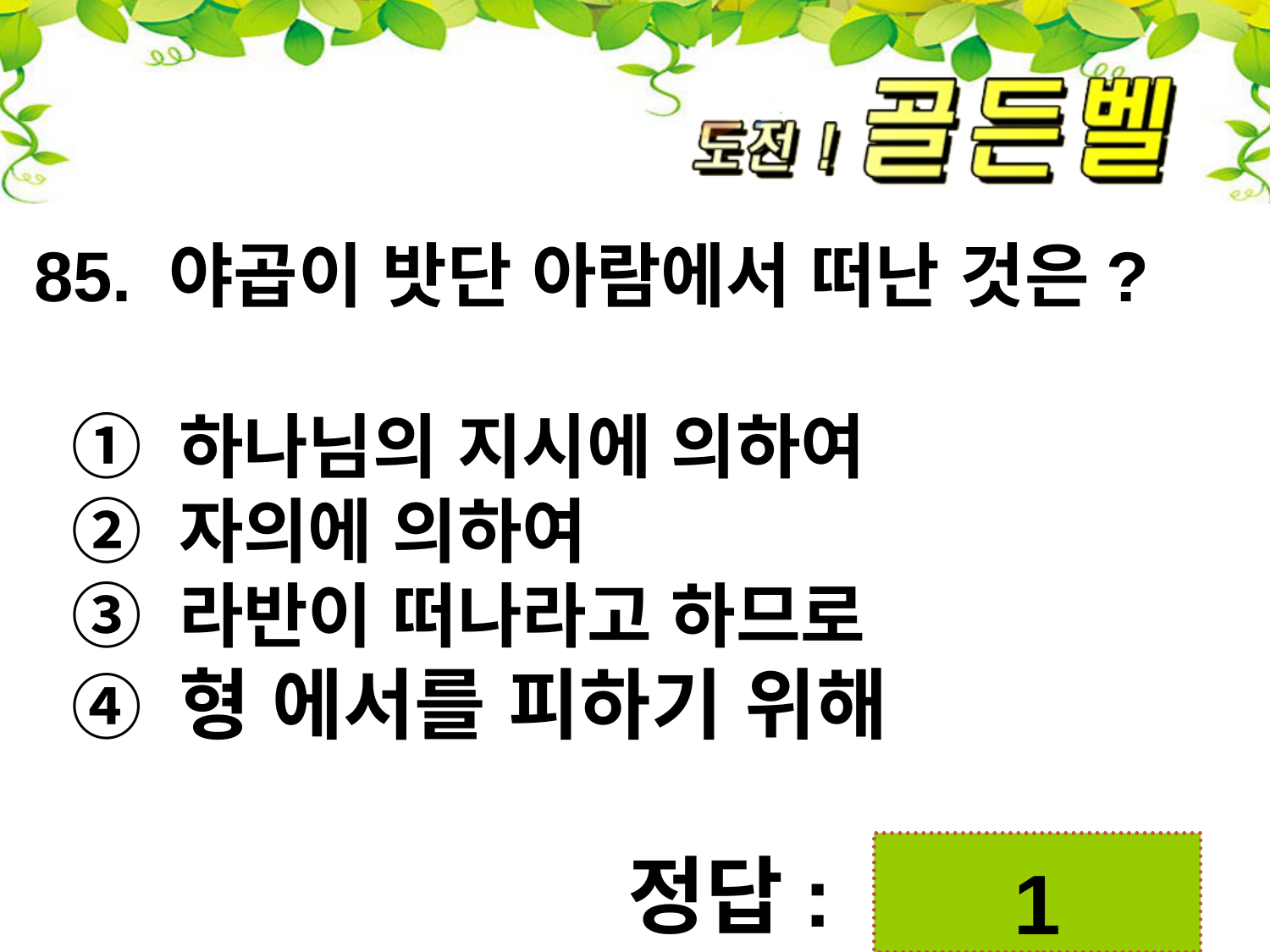

85. 야곱이 밧단 아람에서 떠난 것은?

   ① 하나님의 지시에 의하여
   ② 자의에 의하여
   ③ 라반이 떠나라고 하므로
   ④ 형 에서를 피하기 위해
 1
정답: